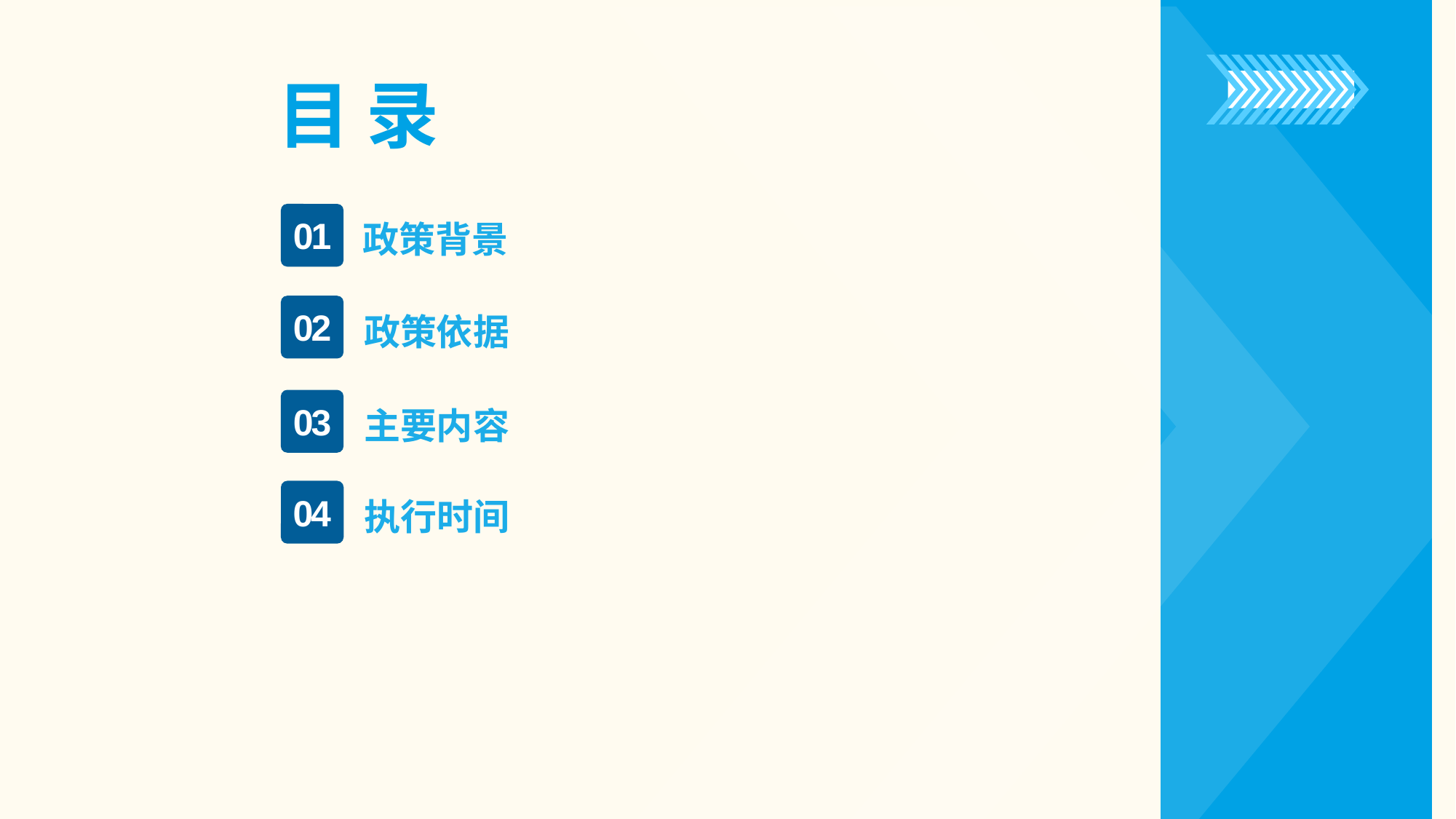

目 录

01
政策背景

02
政策依据

03
主要内容

04
执行时间